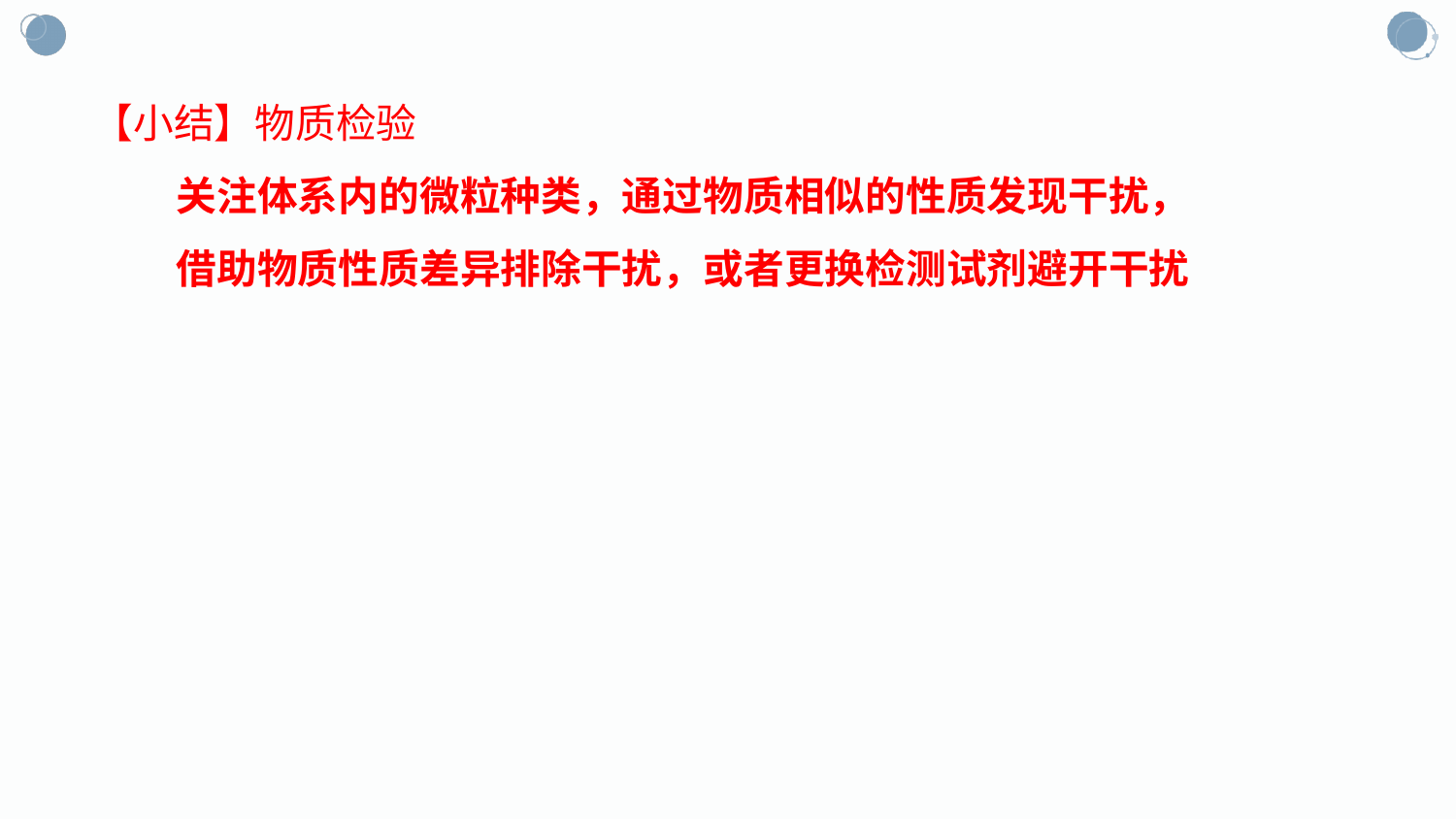

【小结】物质检验
        关注体系内的微粒种类，通过物质相似的性质发现干扰，
        借助物质性质差异排除干扰，或者更换检测试剂避开干扰